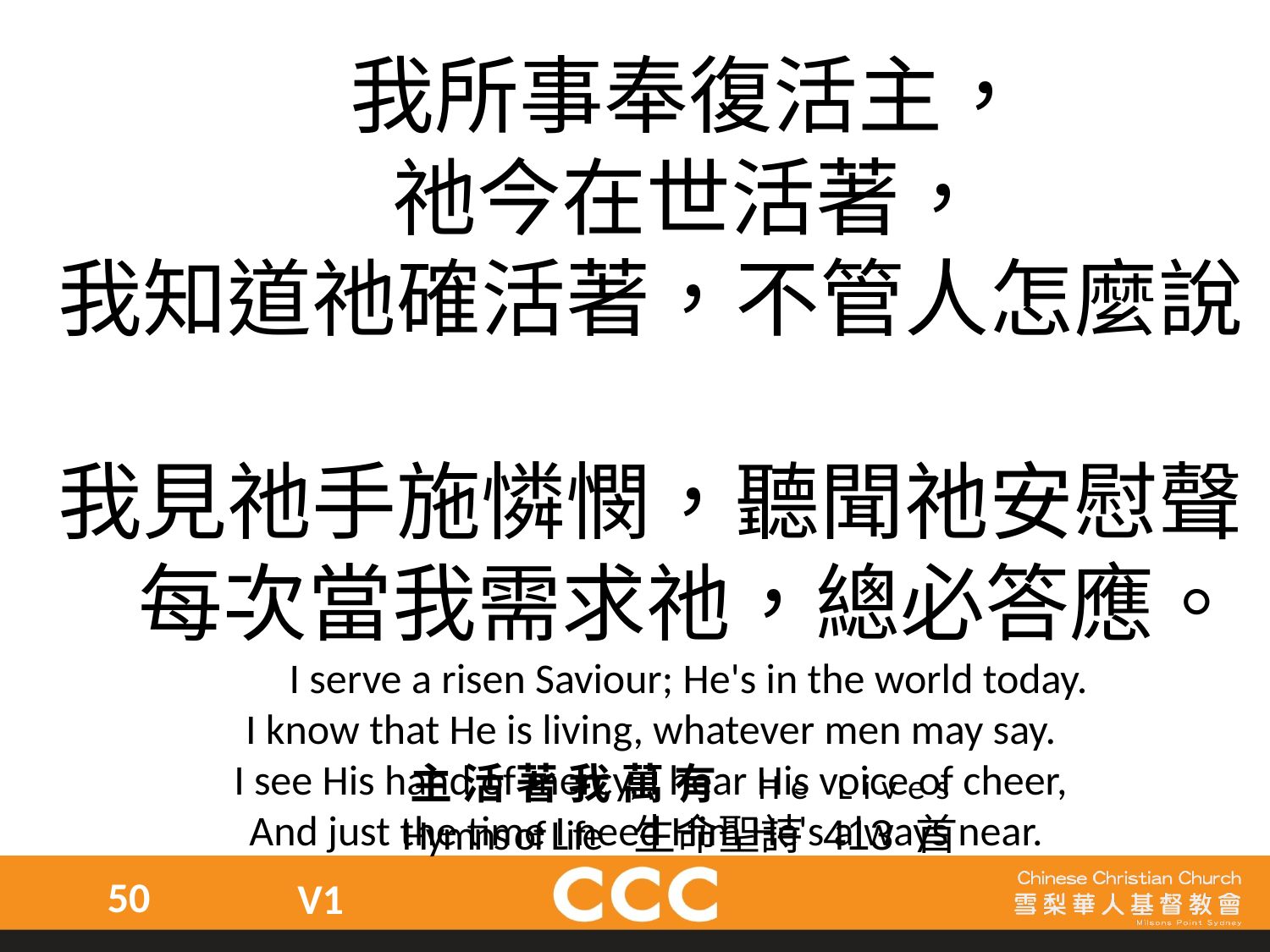

我所事奉復活主，
祂今在世活著，
我知道祂確活著，不管人怎麼說，
我見祂手施憐憫，聽聞祂安慰聲，
每次當我需求祂，總必答應。
I serve a risen Saviour; He's in the world today.
I know that He is living, whatever men may say.
I see His hand of mercy, I hear His voice of cheer,
And just the time I need Him He's always near.
主活著我萬有 He Lives
Hymns of Life   生命聖詩 413 首
50
V1